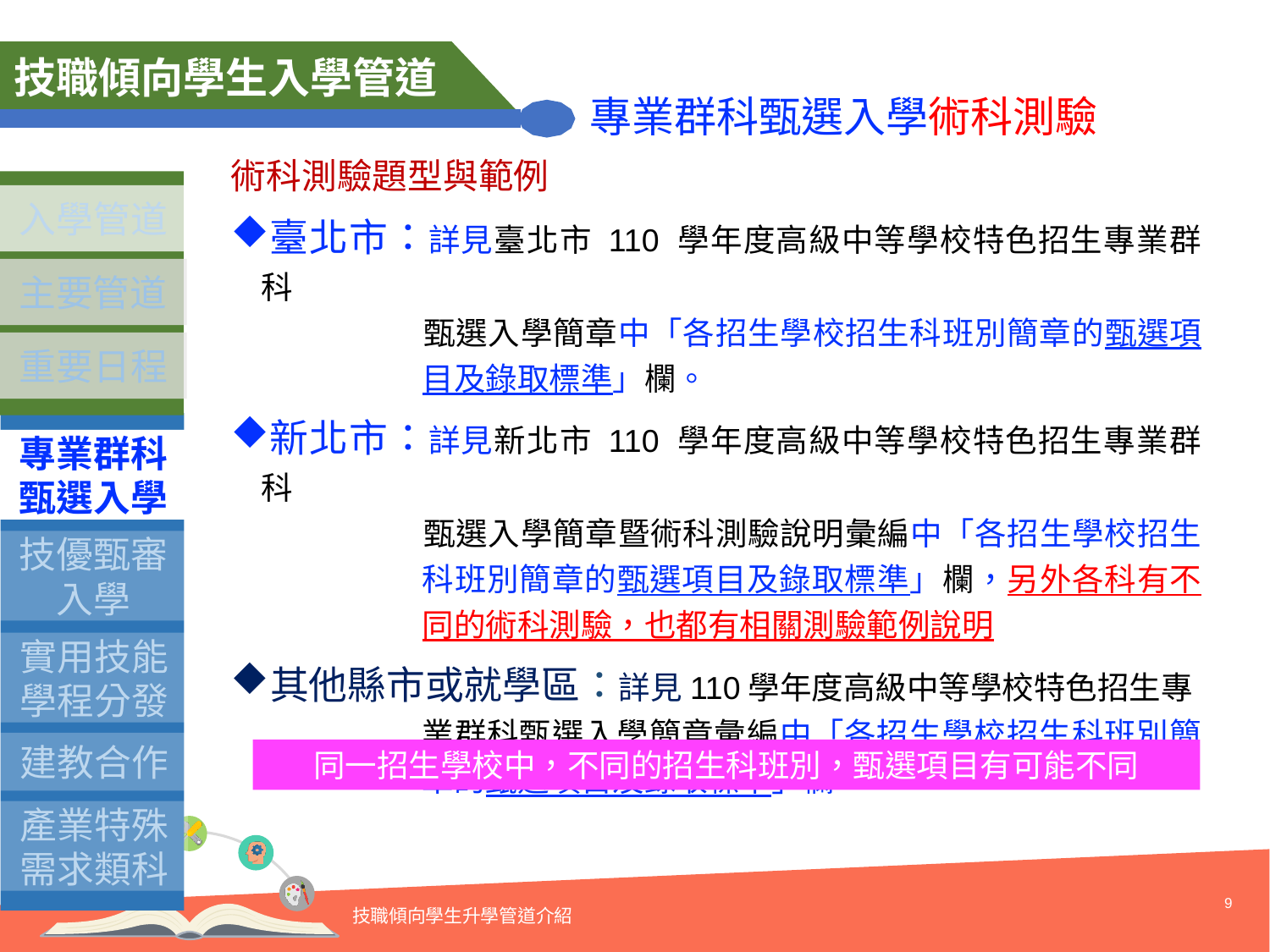

技職傾向學生入學管道

專業群科甄選入學術科測驗
術科測驗題型與範例
臺北市：詳見臺北市 110 學年度高級中等學校特色招生專業群科
甄選入學簡章中「各招生學校招生科班別簡章的甄選項目及錄取標準」欄。
新北市：詳見新北市 110 學年度高級中等學校特色招生專業群科
甄選入學簡章暨術科測驗說明彙編中「各招生學校招生科班別簡章的甄選項目及錄取標準」欄，另外各科有不同的術科測驗，也都有相關測驗範例說明
其他縣市或就學區：詳見110學年度高級中等學校特色招生專
業群科甄選入學簡章彙編中「各招生學校招生科班別簡章的甄選項目及錄取標準」欄。

入學管道
主要管道
重要日程

專業群科
甄選入學
技優甄審入學
實用技能學程分發
建教合作
產業特殊需求類科
同一招生學校中，不同的招生科班別，甄選項目有可能不同
9